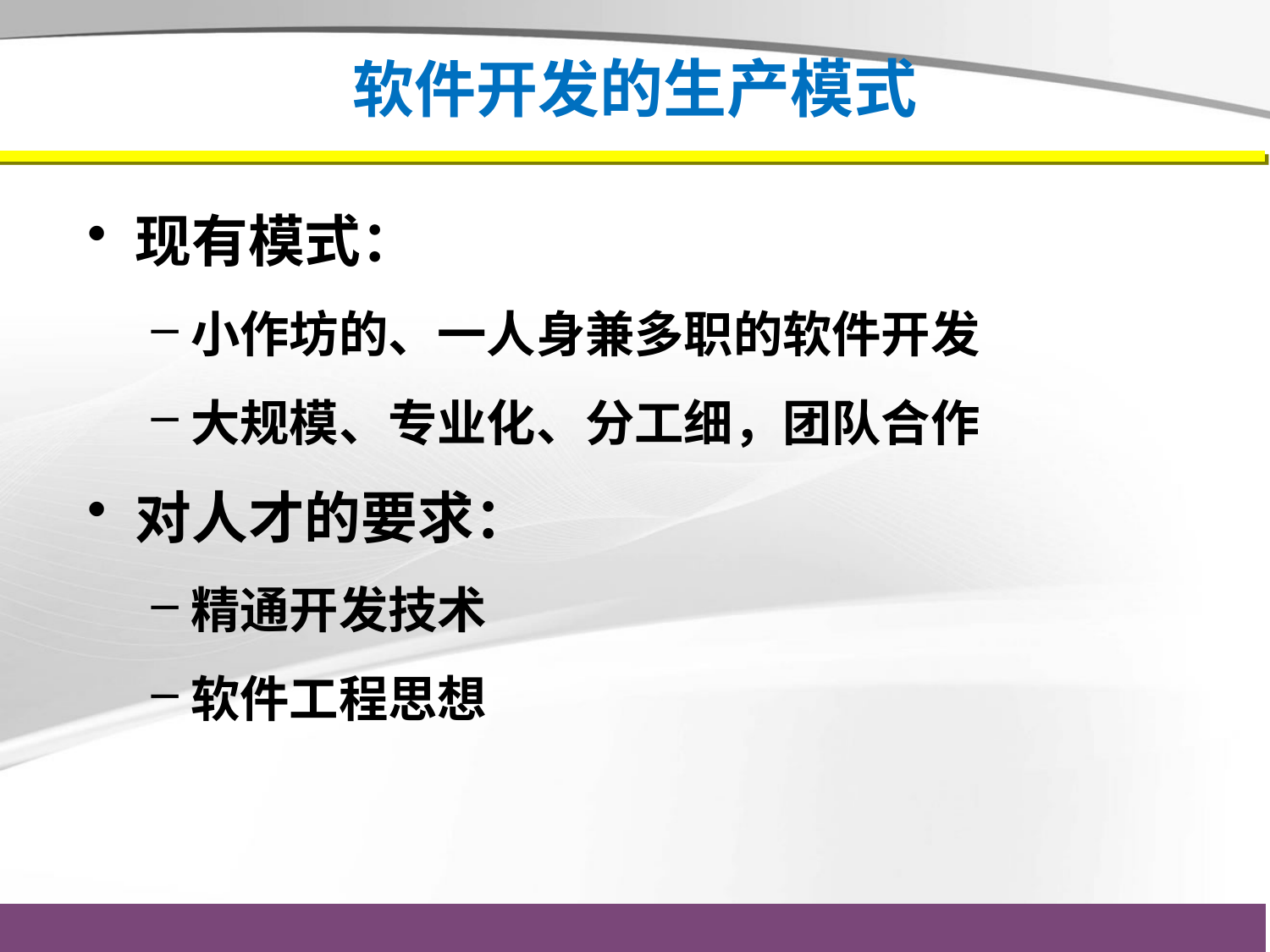

# 软件开发的生产模式
现有模式：
小作坊的、一人身兼多职的软件开发
大规模、专业化、分工细，团队合作
对人才的要求：
精通开发技术
软件工程思想